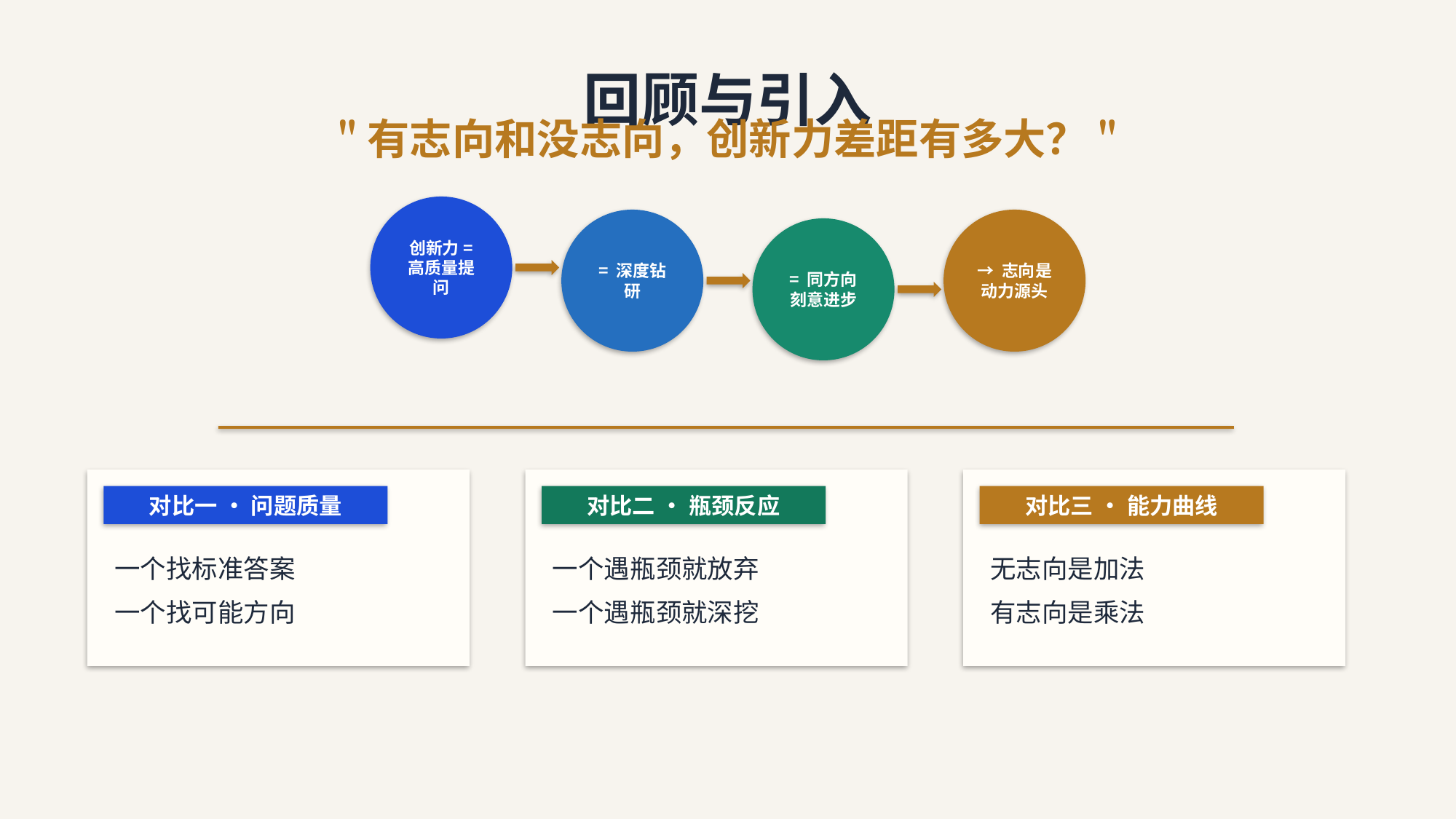

回顾与引入
"有志向和没志向，创新力差距有多大？"
创新力=
高质量提问
= 深度钻研
→ 志向是
动力源头
= 同方向
刻意进步

对比一·问题质量
对比二·瓶颈反应
对比三·能力曲线
一个找标准答案
一个找可能方向
一个遇瓶颈就放弃
一个遇瓶颈就深挖
无志向是加法
有志向是乘法